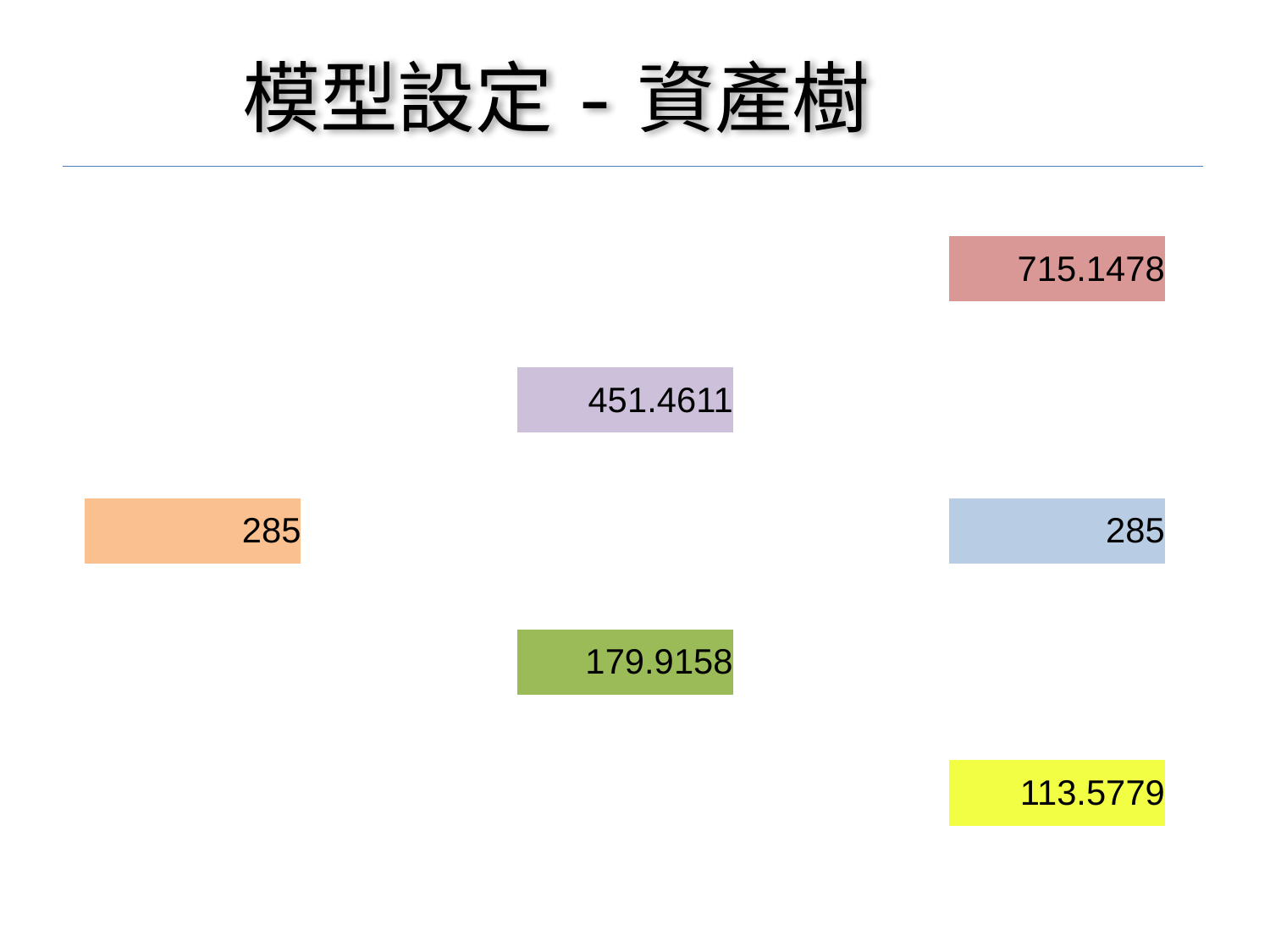

# 模型設定-資產樹
|  |  |  |  | 715.1478 |
| --- | --- | --- | --- | --- |
|  |  |  |  |  |
|  |  | 451.4611 |  |  |
|  |  |  |  |  |
| 285 |  |  |  | 285 |
|  |  |  |  |  |
|  |  | 179.9158 |  |  |
|  |  |  |  |  |
|  |  |  |  | 113.5779 |